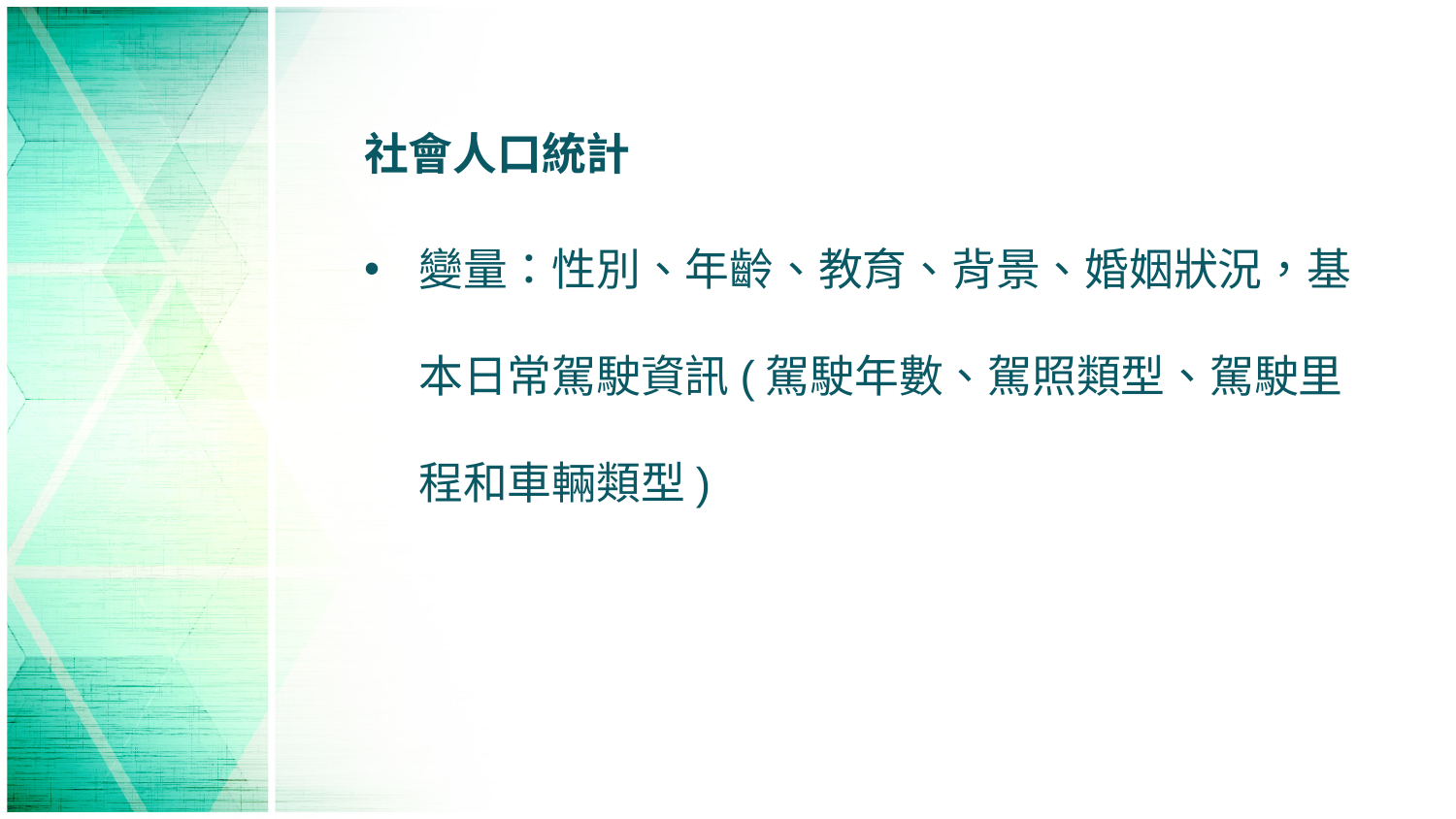

社會人口統計
變量：性別、年齡、教育、背景、婚姻狀況，基本日常駕駛資訊(駕駛年數、駕照類型、駕駛里程和車輛類型)